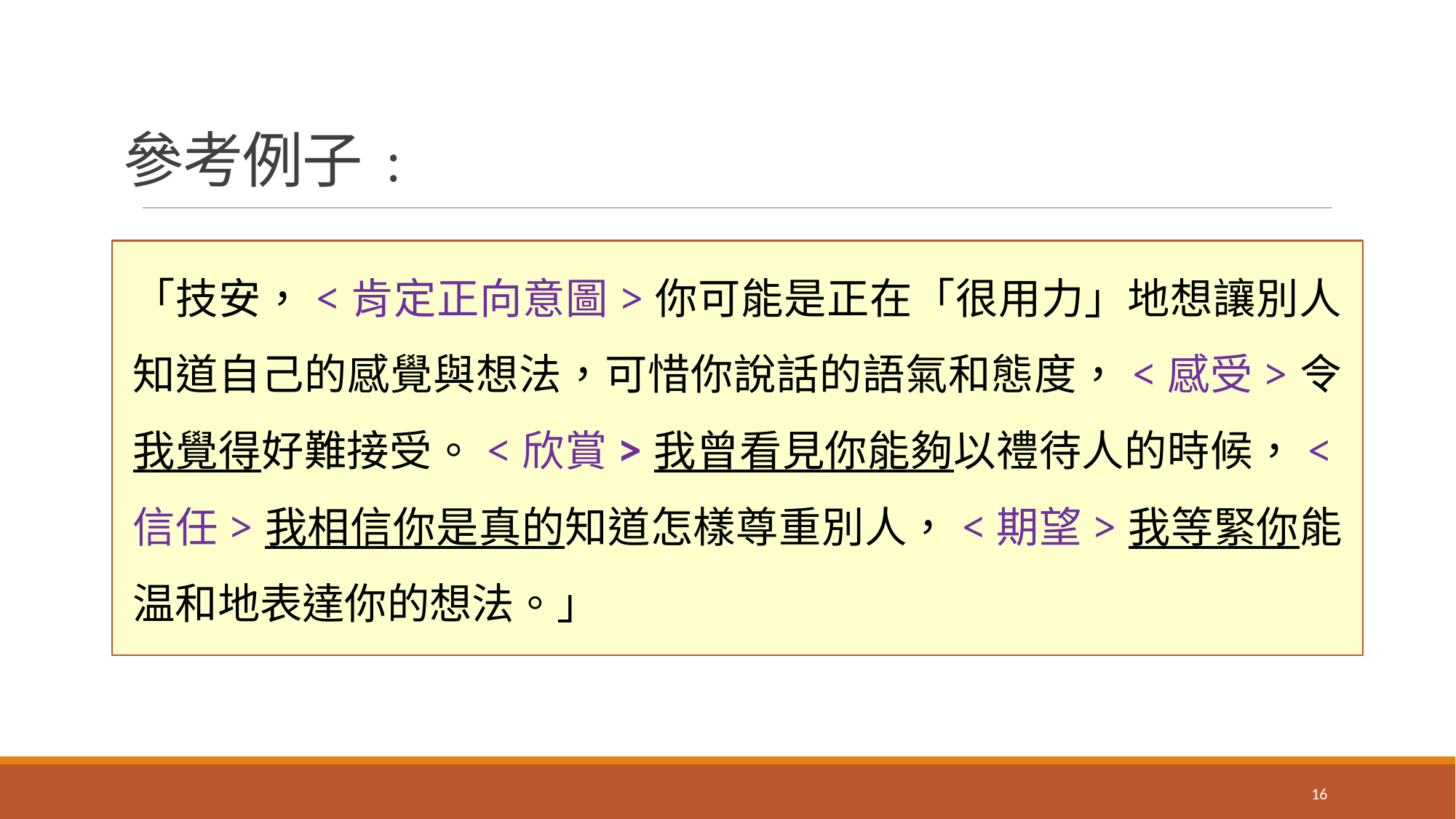

# 參考例子﹕
「技安，<肯定正向意圖>你可能是正在「很用力」地想讓別人知道自己的感覺與想法，可惜你說話的語氣和態度，<感受>令我覺得好難接受。<欣賞>我曾看見你能夠以禮待人的時候，<信任>我相信你是真的知道怎樣尊重別人，<期望>我等緊你能温和地表達你的想法。」

16